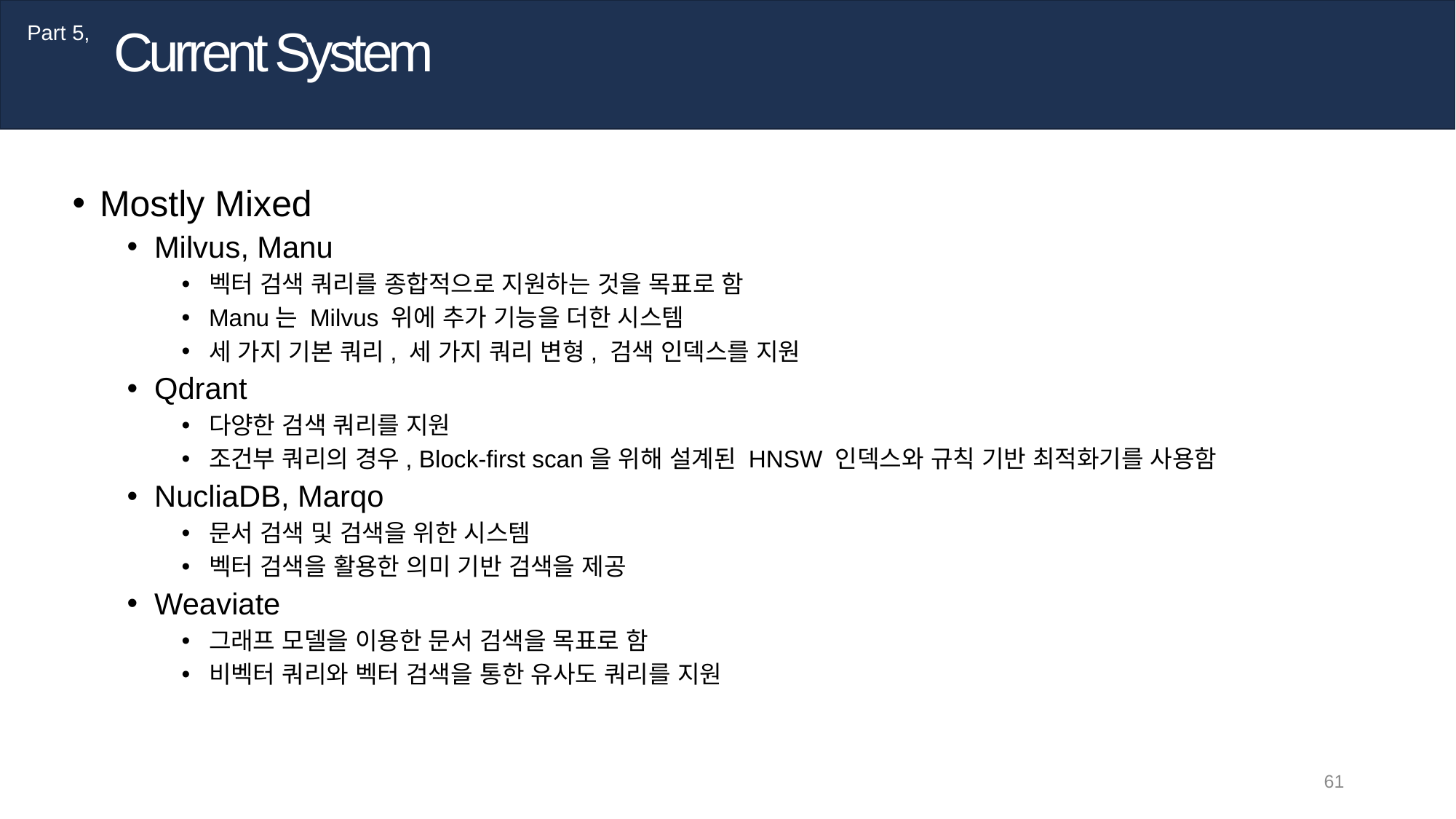

Current System
Part 5,
Mostly Mixed
Milvus, Manu
벡터 검색 쿼리를 종합적으로 지원하는 것을 목표로 함
Manu는 Milvus 위에 추가 기능을 더한 시스템
세 가지 기본 쿼리, 세 가지 쿼리 변형, 검색 인덱스를 지원
Qdrant
다양한 검색 쿼리를 지원
조건부 쿼리의 경우, Block-first scan을 위해 설계된 HNSW 인덱스와 규칙 기반 최적화기를 사용함
NucliaDB, Marqo
문서 검색 및 검색을 위한 시스템
벡터 검색을 활용한 의미 기반 검색을 제공
Weaviate
그래프 모델을 이용한 문서 검색을 목표로 함
비벡터 쿼리와 벡터 검색을 통한 유사도 쿼리를 지원
61